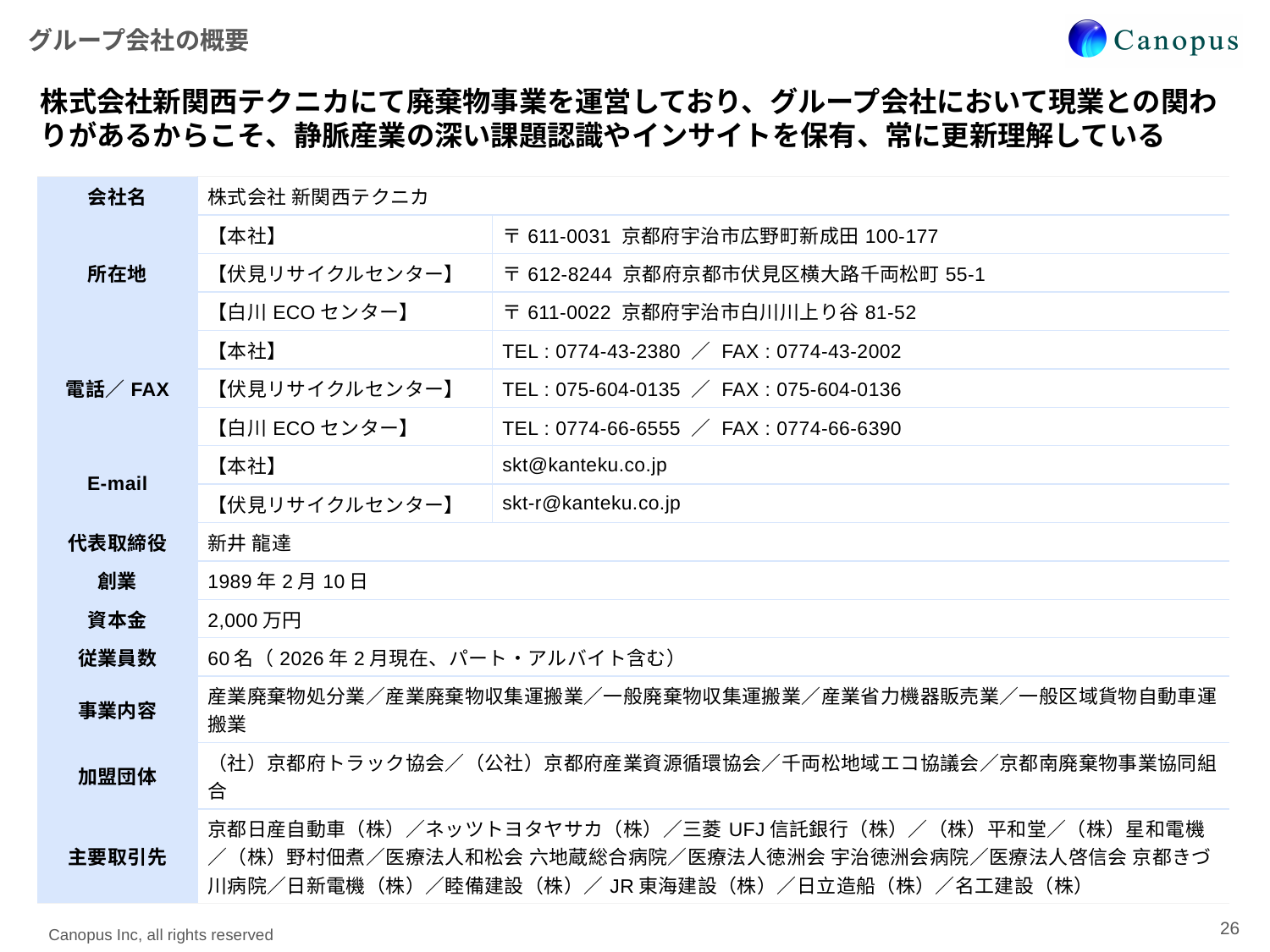

グループ会社の概要
株式会社新関西テクニカにて廃棄物事業を運営しており、グループ会社において現業との関わりがあるからこそ、静脈産業の深い課題認識やインサイトを保有、常に更新理解している
| 会社名 | 株式会社 新関西テクニカ |  |
| --- | --- | --- |
| 所在地 | 【本社】 | 〒611-0031 京都府宇治市広野町新成田100-177 |
|  | 【伏見リサイクルセンター】 | 〒612-8244 京都府京都市伏見区横大路千両松町55-1 |
|  | 【白川ECOセンター】 | 〒611-0022 京都府宇治市白川川上り谷81-52 |
| 電話／FAX | 【本社】 | TEL : 0774-43-2380 ／ FAX : 0774-43-2002 |
|  | 【伏見リサイクルセンター】 | TEL : 075-604-0135 ／ FAX : 075-604-0136 |
|  | 【白川ECOセンター】 | TEL : 0774-66-6555 ／ FAX : 0774-66-6390 |
| E-mail | 【本社】 | skt@kanteku.co.jp |
|  | 【伏見リサイクルセンター】 | skt-r@kanteku.co.jp |
| 代表取締役 | 新井 龍達 |  |
| 創業 | 1989年2月10日 |  |
| 資本金 | 2,000万円 |  |
| 従業員数 | 60名（2026年2月現在、パート・アルバイト含む） |  |
| 事業内容 | 産業廃棄物処分業／産業廃棄物収集運搬業／一般廃棄物収集運搬業／産業省力機器販売業／一般区域貨物自動車運搬業 |  |
| 加盟団体 | （社）京都府トラック協会／（公社）京都府産業資源循環協会／千両松地域エコ協議会／京都南廃棄物事業協同組合 |  |
| 主要取引先 | 京都日産自動車（株）／ネッツトヨタヤサカ（株）／三菱UFJ信託銀行（株）／（株）平和堂／（株）星和電機／（株）野村佃煮／医療法人和松会 六地蔵総合病院／医療法人徳洲会 宇治徳洲会病院／医療法人啓信会 京都きづ川病院／日新電機（株）／睦備建設（株）／JR東海建設（株）／日立造船（株）／名工建設（株） |  |
26